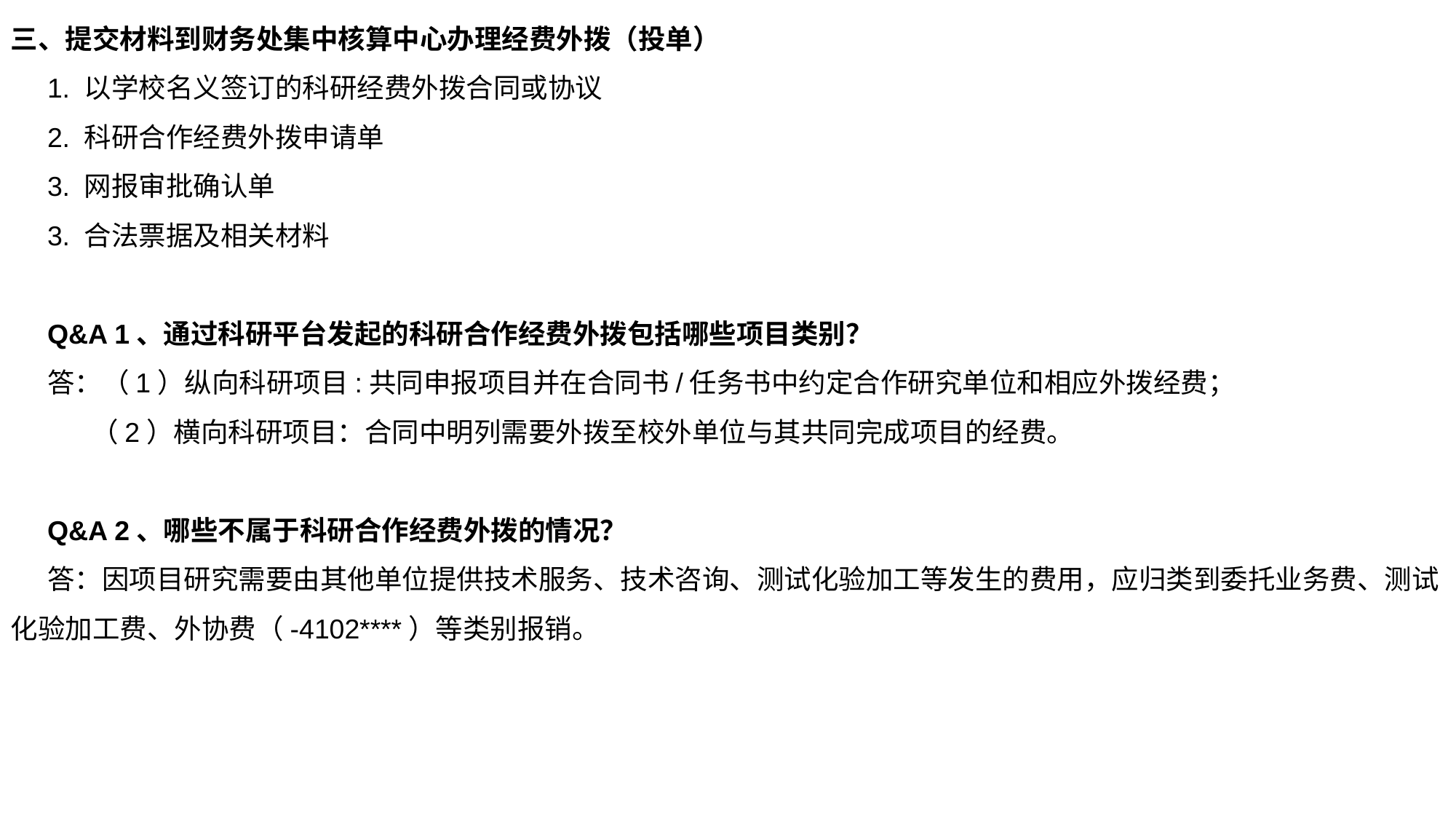

三、提交材料到财务处集中核算中心办理经费外拨（投单）
1. 以学校名义签订的科研经费外拨合同或协议
2. 科研合作经费外拨申请单
3. 网报审批确认单
3. 合法票据及相关材料

Q&A 1、通过科研平台发起的科研合作经费外拨包括哪些项目类别？
答：（1）纵向科研项目:共同申报项目并在合同书/任务书中约定合作研究单位和相应外拨经费；
      （2）横向科研项目：合同中明列需要外拨至校外单位与其共同完成项目的经费。

Q&A 2、哪些不属于科研合作经费外拨的情况？
答：因项目研究需要由其他单位提供技术服务、技术咨询、测试化验加工等发生的费用，应归类到委托业务费、测试化验加工费、外协费（-4102****）等类别报销。